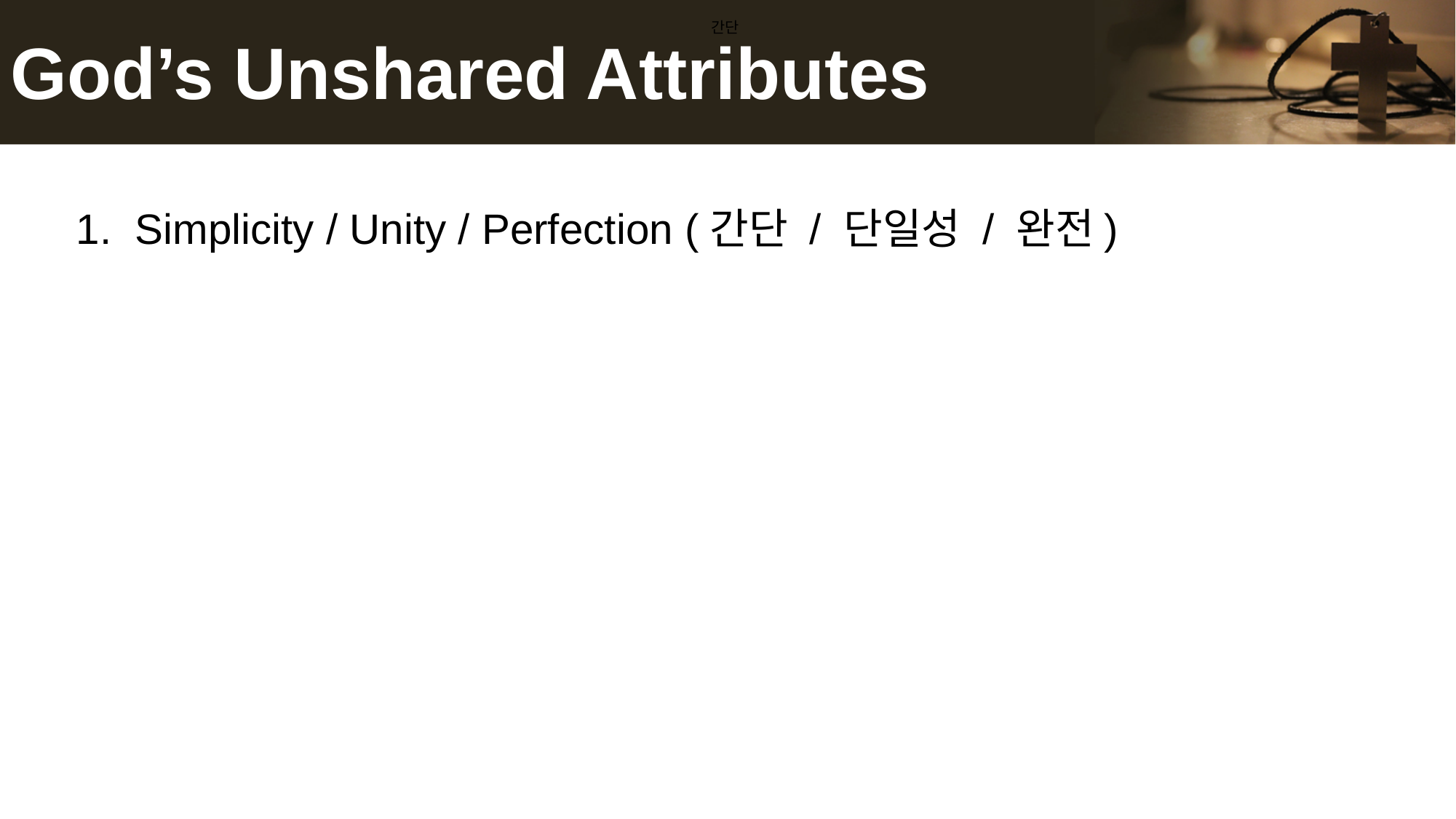

# God’s Unshared Attributes
간단
1.  Simplicity / Unity / Perfection (간단 / 단일성 / 완전)